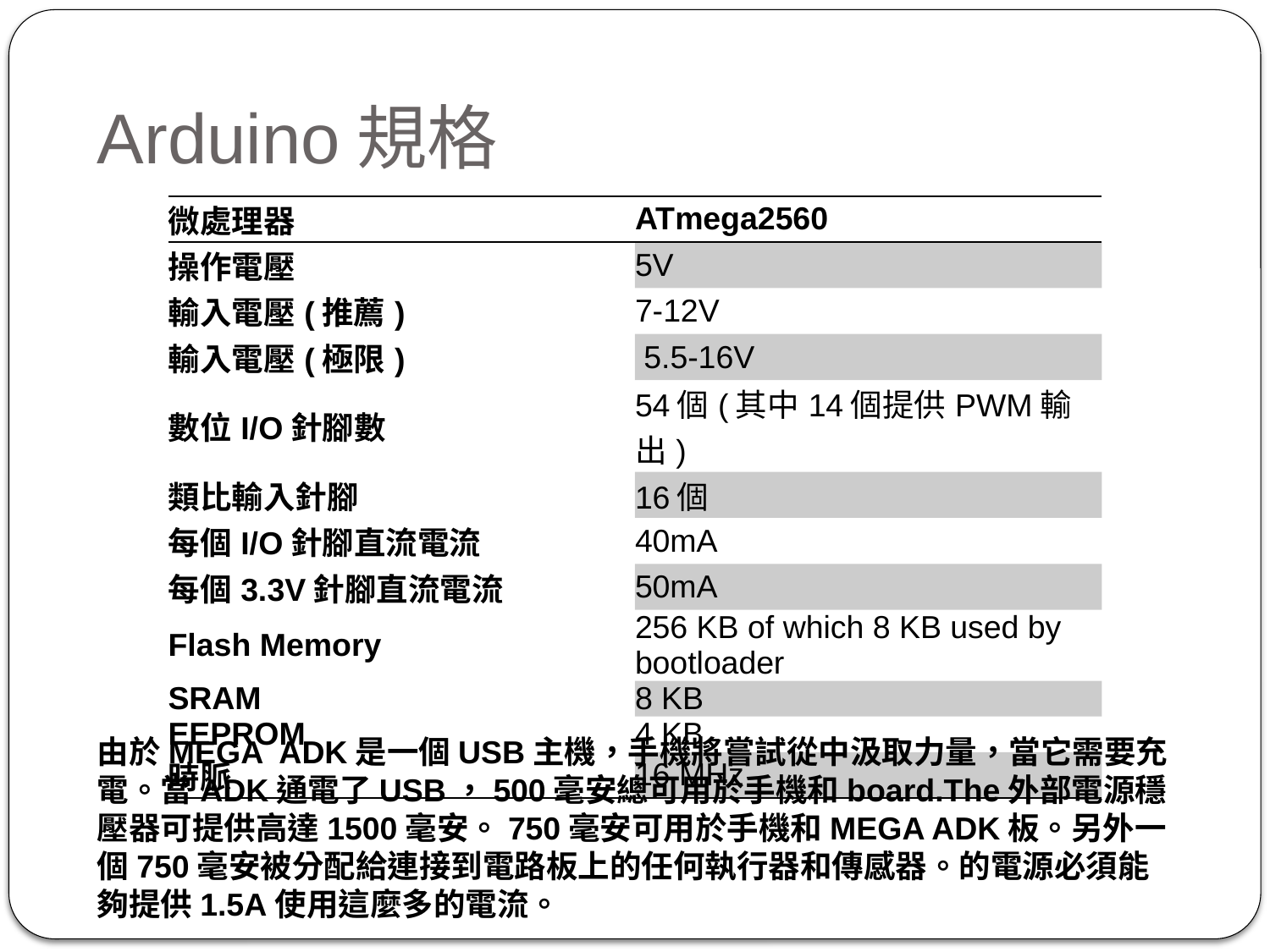

# Arduino規格
| 微處理器 | ATmega2560 |
| --- | --- |
| 操作電壓 | 5V |
| 輸入電壓(推薦) | 7-12V |
| 輸入電壓(極限) | 5.5-16V |
| 數位I/O針腳數 | 54個(其中14個提供PWM輸出) |
| 類比輸入針腳 | 16個 |
| 每個I/O針腳直流電流 | 40mA |
| 每個3.3V針腳直流電流 | 50mA |
| Flash Memory | 256 KB of which 8 KB used by bootloader |
| SRAM | 8 KB |
| EEPROM | 4 KB |
| 時脈 | 16 MHz |
由於MEGA  ADK是一個USB主機，手機將嘗試從中汲取力量，當它需要充電。當ADK通電了USB，500毫安總可用於手機和board.The外部電源穩壓器可提供高達1500毫安。750毫安可用於手機和MEGA ADK板。另外一個750毫安被分配給連接到電路板上的任何執行器和傳感器。的電源必須能夠提供1.5A使用這麼多的電流。